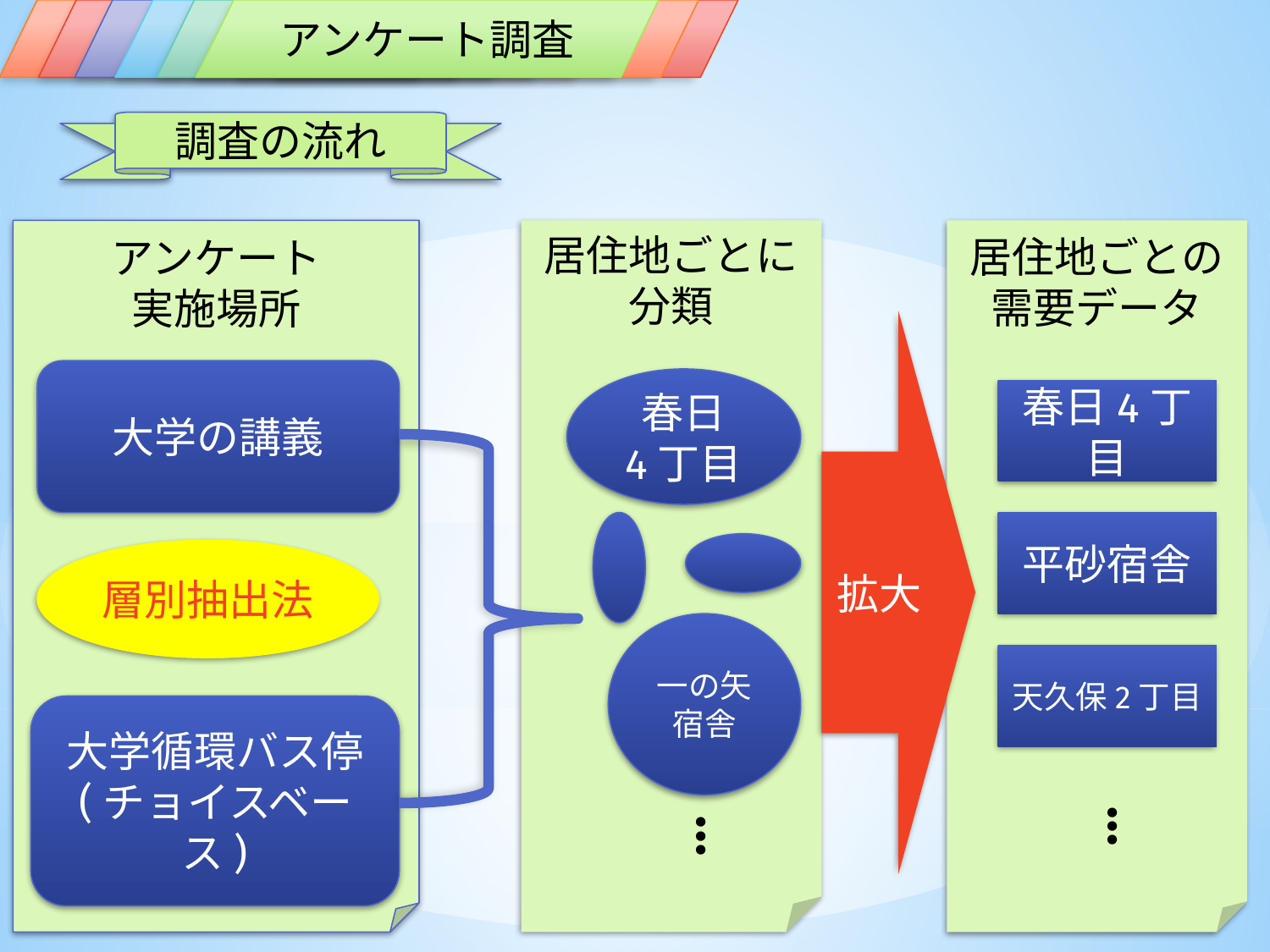

背景
問題提起
目標
現状
現地調査
アンケート調査
予備調査
参考文献
調査の流れ
アンケート
実施場所

大学の講義

層別抽出法
大学循環バス停
(チョイスベース)
居住地ごとに
分類

春日
4丁目

一の矢
宿舎
居住地ごとの需要データ

春日4丁目
平砂宿舎
天久保2丁目
拡大

•••
•••